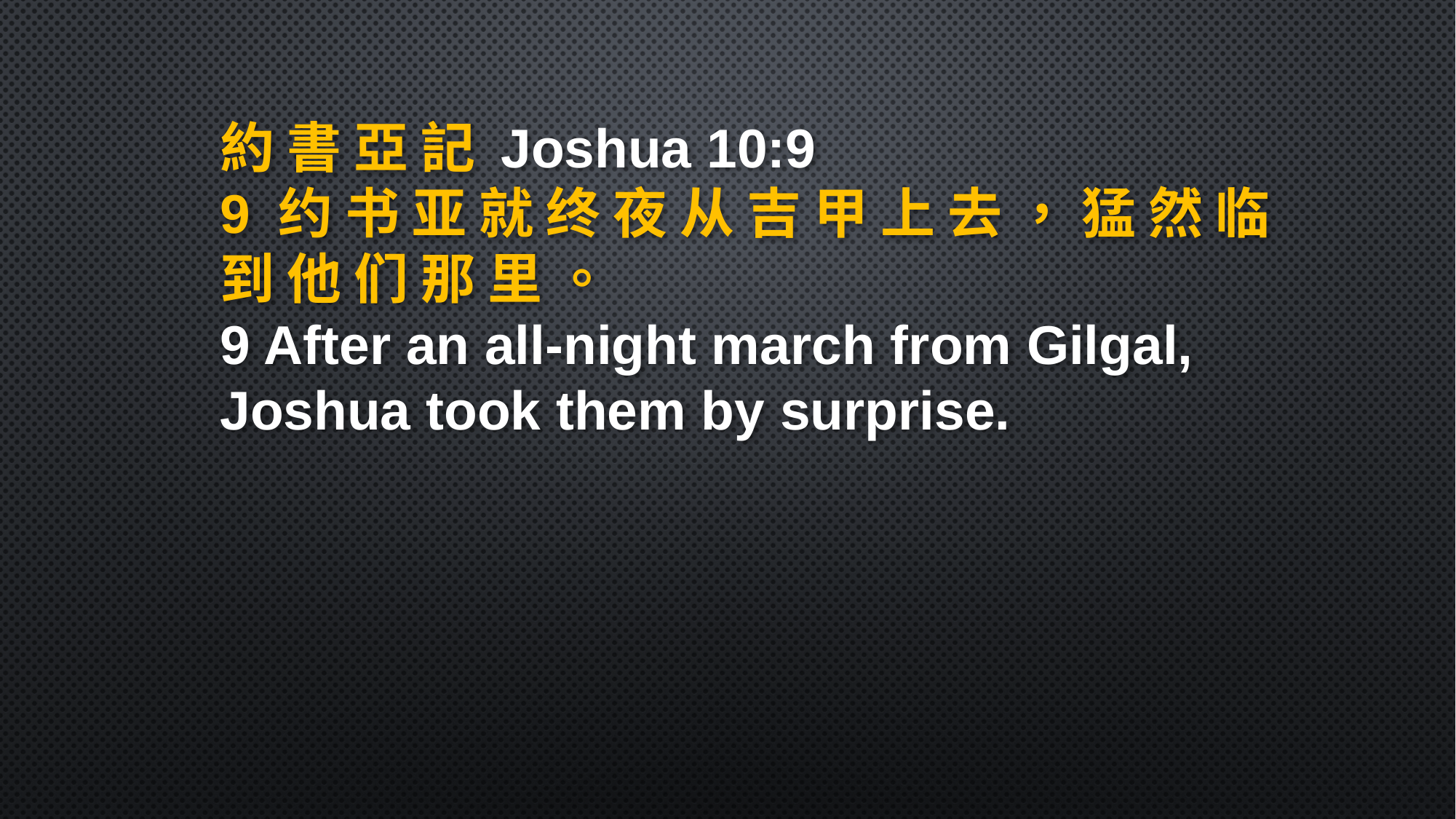

約 書 亞 記 Joshua 10:9
9 约 书 亚 就 终 夜 从 吉 甲 上 去 ， 猛 然 临 到 他 们 那 里 。
9 After an all-night march from Gilgal, Joshua took them by surprise.